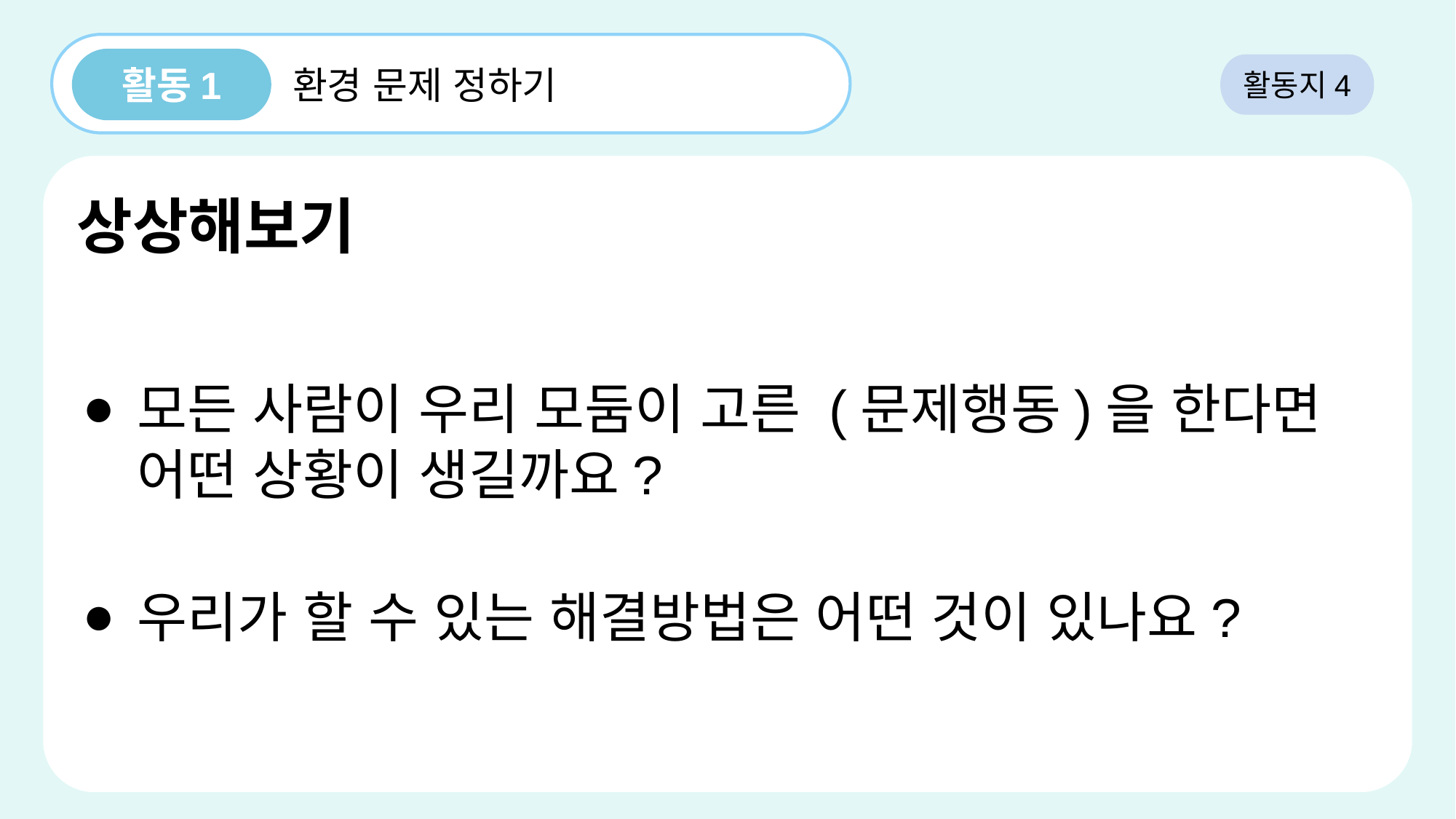

활동1
활동지4
환경 문제 정하기

상상해보기
모든 사람이 우리 모둠이 고른 (문제행동)을 한다면 어떤 상황이 생길까요?
우리가 할 수 있는 해결방법은 어떤 것이 있나요?